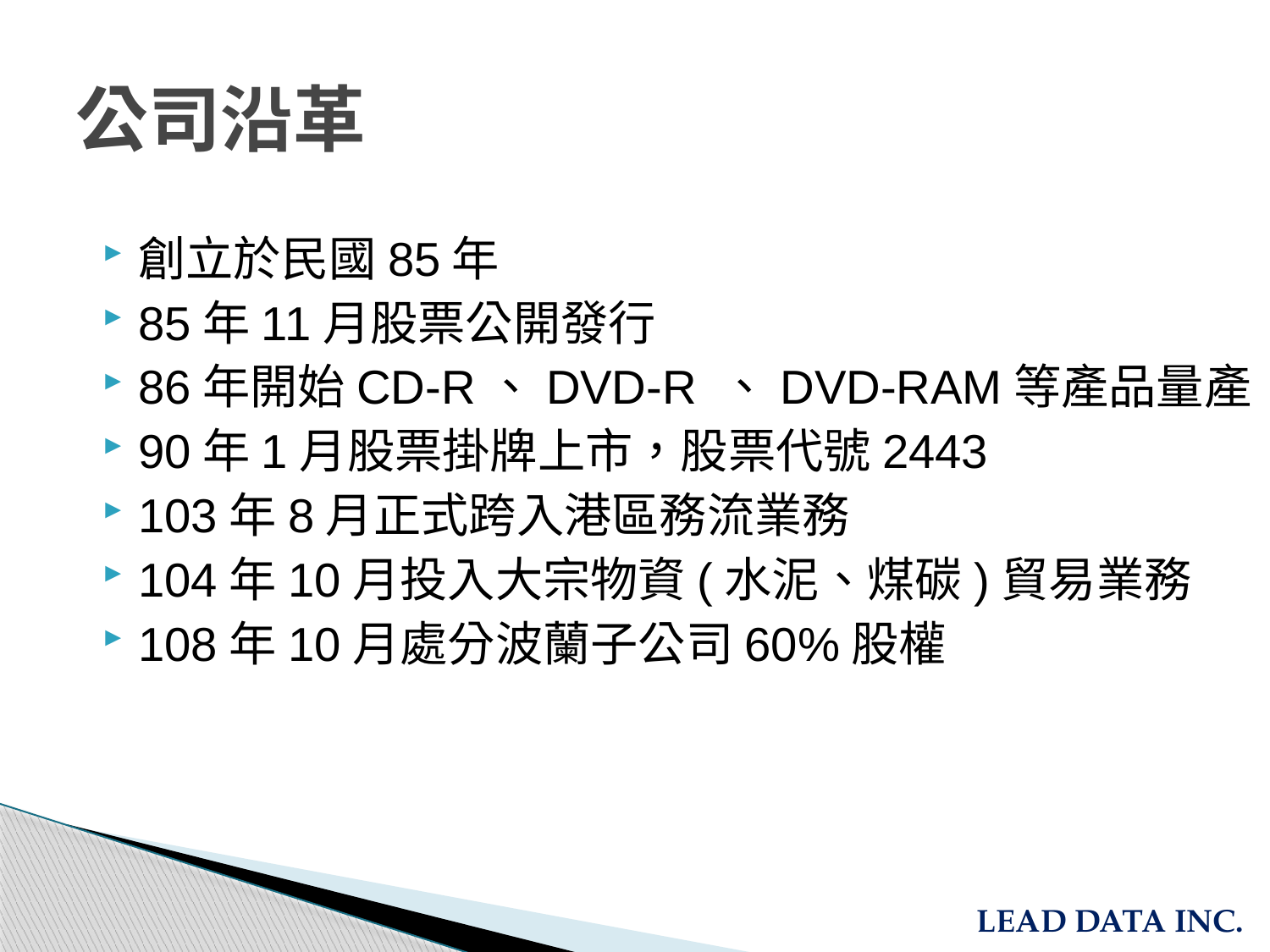

# 公司沿革
創立於民國85年
85年11月股票公開發行
86年開始CD-R、DVD-R 、DVD-RAM等產品量產
90年1月股票掛牌上市，股票代號2443
103年8月正式跨入港區務流業務
104年10月投入大宗物資(水泥、煤碳)貿易業務
108年10月處分波蘭子公司60%股權

LEAD DATA INC.